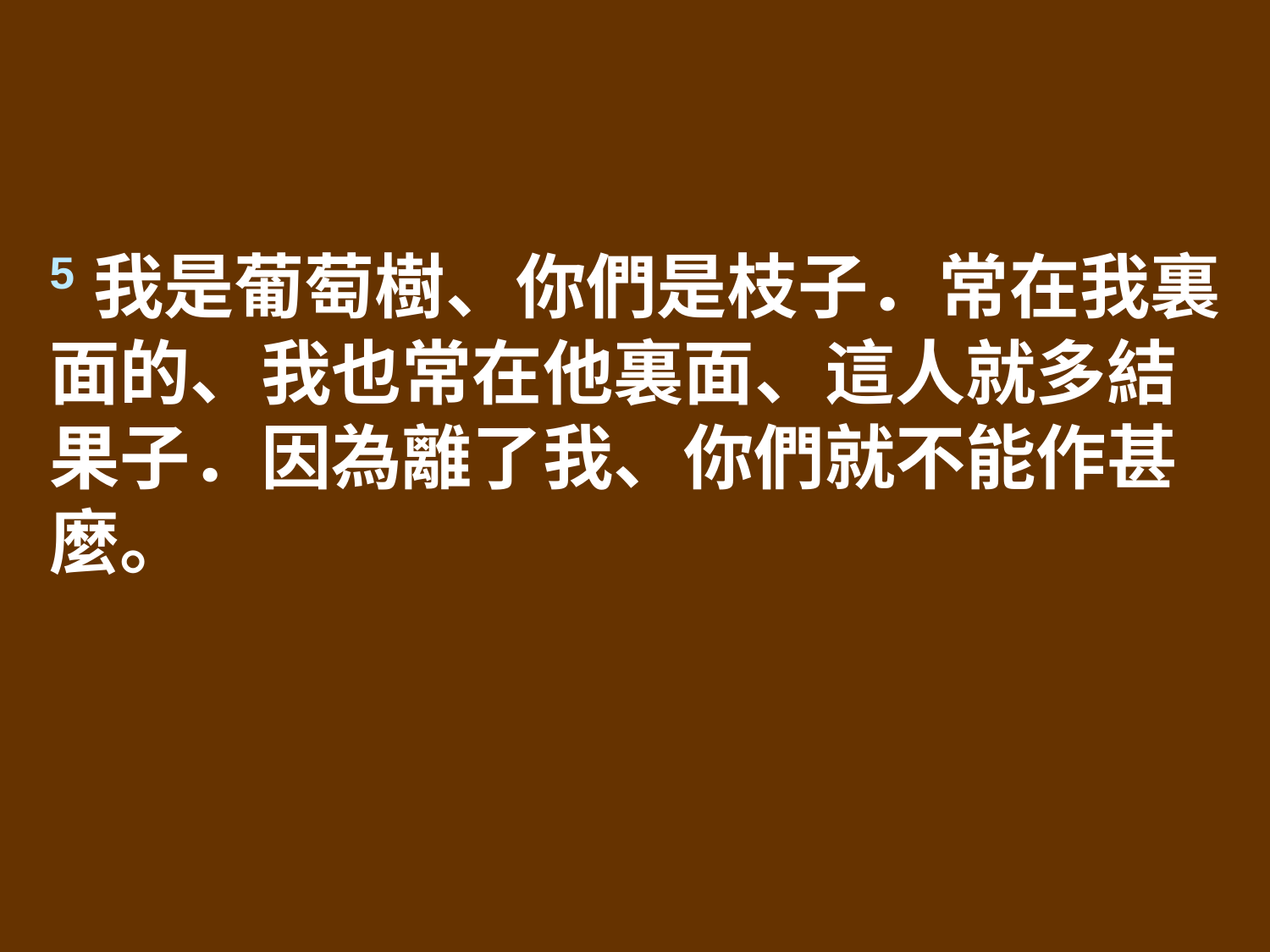

5我是葡萄樹、你們是枝子．常在我裏面的、我也常在他裏面、這人就多結果子．因為離了我、你們就不能作甚麼。